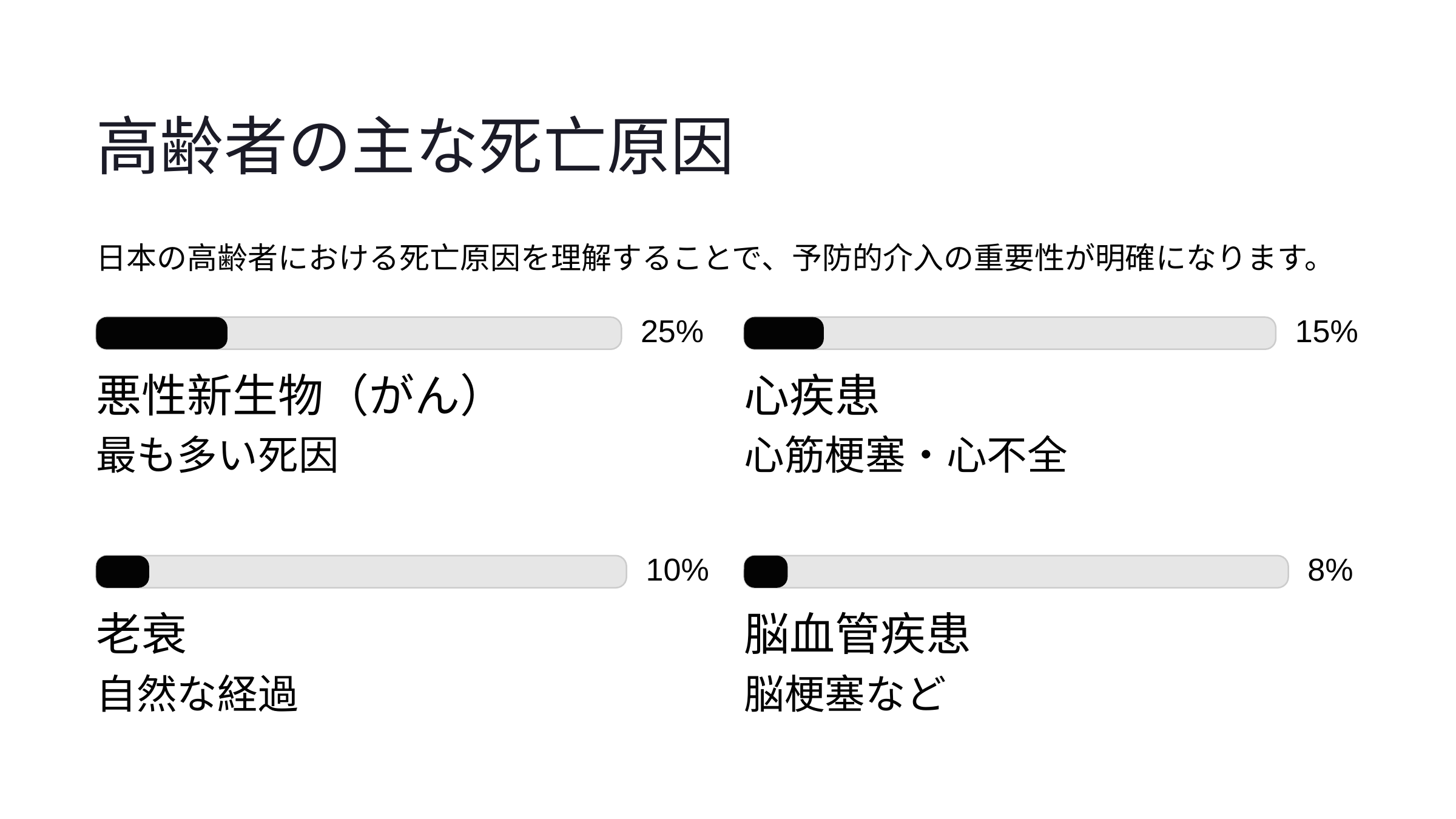

高齢者の主な死亡原因
日本の高齢者における死亡原因を理解することで、予防的介入の重要性が明確になります。

25%

15%
悪性新生物（がん）
心疾患
最も多い死因
心筋梗塞・心不全

10%

8%
老衰
脳血管疾患
自然な経過
脳梗塞など